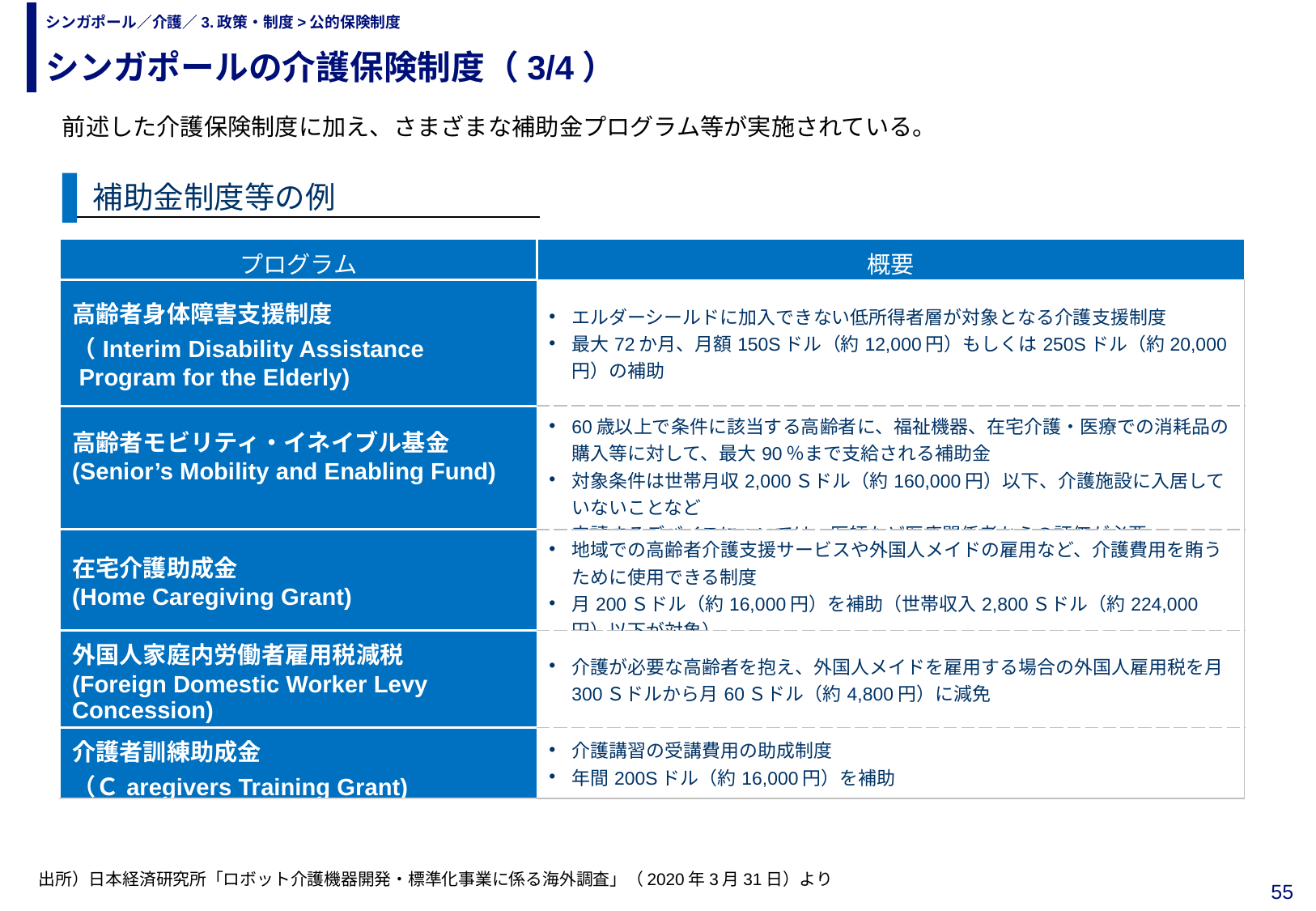

シンガポールの介護保険制度（3/4）
# シンガポール／介護／3.政策・制度>公的保険制度
　前述した介護保険制度に加え、さまざまな補助金プログラム等が実施されている。
補助金制度等の例

| プログラム | 概要 |
| --- | --- |
| 高齢者身体障害支援制度 （Interim Disability Assistance Program for the Elderly) | エルダーシールドに加入できない低所得者層が対象となる介護支援制度 最大72か月、月額150Sドル（約12,000円）もしくは250Sドル（約20,000円）の補助 |
| 高齢者モビリティ・イネイブル基金 (Senior’s Mobility and Enabling Fund) | 60歳以上で条件に該当する高齢者に、福祉機器、在宅介護・医療での消耗品の購入等に対して、最大90％まで支給される補助金 対象条件は世帯月収2,000Ｓドル（約160,000円）以下、介護施設に入居していないことなど 申請するデバイスについては、医師など医療関係者からの評価が必要 |
| 在宅介護助成金 (Home Caregiving Grant) | 地域での高齢者介護支援サービスや外国人メイドの雇用など、介護費用を賄うために使用できる制度 月200Ｓドル（約16,000円）を補助（世帯収入2,800Ｓドル（約224,000円）以下が対象） |
| 外国人家庭内労働者雇用税減税 (Foreign Domestic Worker Levy Concession) | 介護が必要な高齢者を抱え、外国人メイドを雇用する場合の外国人雇用税を月300Ｓドルから月60Ｓドル（約4,800円）に減免 |
| 介護者訓練助成金 （Ｃaregivers Training Grant) | 介護講習の受講費用の助成制度 年間200Sドル（約16,000円）を補助 |
出所）日本経済研究所「ロボット介護機器開発・標準化事業に係る海外調査」（2020年3月31日）より